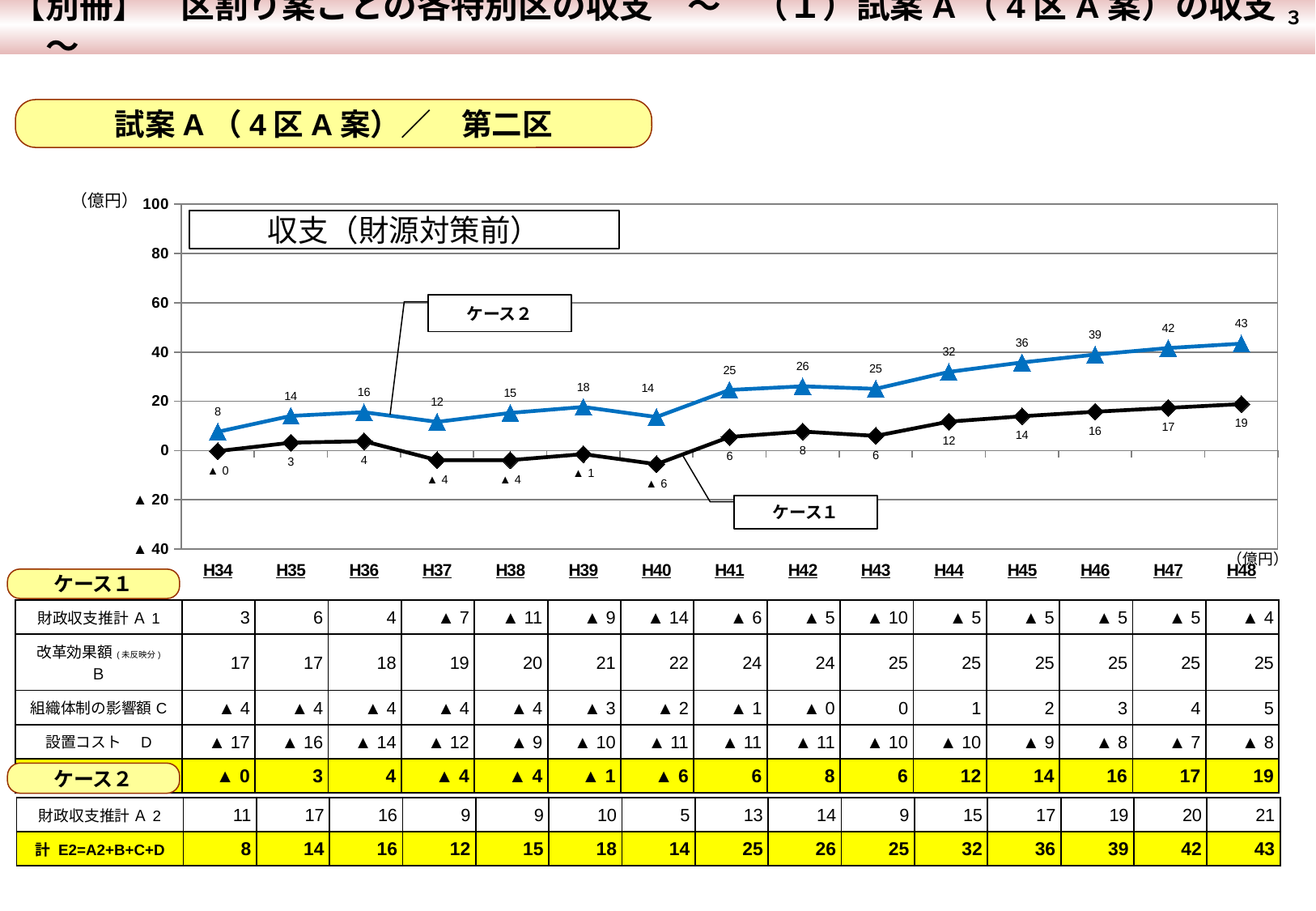

【別冊】　区割り案ごとの各特別区の収支　～　（１）試案A（4区A案）の収支　～
 ３
試案A（4区A案）／　第二区

### Chart

| Category | 計 E=A'+B+C+D | 計 E=A+B+C+D |
|---|---|---|
| H34 | 7.608037483876427 | -0.2230725161235716 |
| H35 | 14.066687036547886 | 3.189947036547884 |
| H36 | 15.553061865761087 | 3.8045718657610896 |
| H37 | 11.629454871576796 | -3.891735128423207 |
| H38 | 15.265886026739336 | -3.881493973260665 |
| H39 | 17.702480059040965 | -1.4448999409590355 |
| H40 | 13.614696159729828 | -5.532683840270173 |
| H41 | 24.59763658924196 | 5.521266589241957 |
| H42 | 26.099458785752116 | 7.721918785752116 |
| H43 | 25.049074826817233 | 5.959004826817235 |
| H44 | 31.939814319024812 | 11.728104319024812 |
| H45 | 35.78113782706635 | 13.927277827066348 |
| H46 | 38.96681343199981 | 15.759683431999804 |
| H47 | 41.623325413064016 | 17.33278541306401 |
| H48 | 43.41328713391349 | 18.85795713391349 |
（億円）
収支（財源対策前）
ケース２
ケース１
（億円）
ケース１
| 財政収支推計 Ａ1 | 3 | 6 | 4 | ▲ 7 | ▲ 11 | ▲ 9 | ▲ 14 | ▲ 6 | ▲ 5 | ▲ 10 | ▲ 5 | ▲ 5 | ▲ 5 | ▲ 5 | ▲ 4 |
| --- | --- | --- | --- | --- | --- | --- | --- | --- | --- | --- | --- | --- | --- | --- | --- |
| 改革効果額(未反映分) Ｂ | 17 | 17 | 18 | 19 | 20 | 21 | 22 | 24 | 24 | 25 | 25 | 25 | 25 | 25 | 25 |
| 組織体制の影響額C | ▲ 4 | ▲ 4 | ▲ 4 | ▲ 4 | ▲ 4 | ▲ 3 | ▲ 2 | ▲ 1 | ▲ 0 | 0 | 1 | 2 | 3 | 4 | 5 |
| 設置コスト　D | ▲ 17 | ▲ 16 | ▲ 14 | ▲ 12 | ▲ 9 | ▲ 10 | ▲ 11 | ▲ 11 | ▲ 11 | ▲ 10 | ▲ 10 | ▲ 9 | ▲ 8 | ▲ 7 | ▲ 8 |
| 計 E1=A1+B+C+D | ▲ 0 | 3 | 4 | ▲ 4 | ▲ 4 | ▲ 1 | ▲ 6 | 6 | 8 | 6 | 12 | 14 | 16 | 17 | 19 |
ケース２
| 財政収支推計 Ａ2 | 11 | 17 | 16 | 9 | 9 | 10 | 5 | 13 | 14 | 9 | 15 | 17 | 19 | 20 | 21 |
| --- | --- | --- | --- | --- | --- | --- | --- | --- | --- | --- | --- | --- | --- | --- | --- |
| 計 E2=A2+B+C+D | 8 | 14 | 16 | 12 | 15 | 18 | 14 | 25 | 26 | 25 | 32 | 36 | 39 | 42 | 43 |